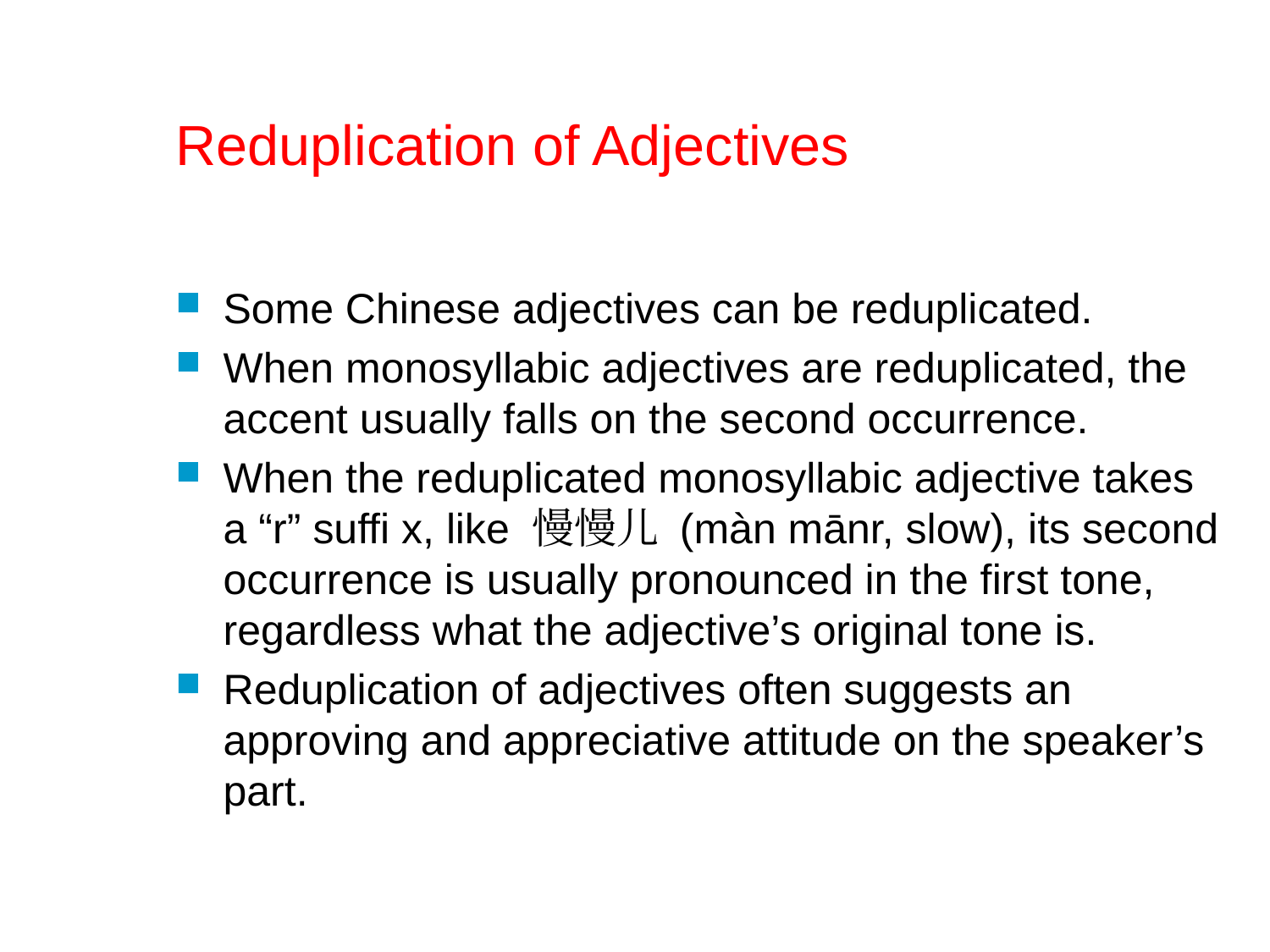

# Reduplication of Adjectives
Some Chinese adjectives can be reduplicated.
When monosyllabic adjectives are reduplicated, the accent usually falls on the second occurrence.
When the reduplicated monosyllabic adjective takes a “r” suffi x, like 慢慢儿 (màn mānr, slow), its second occurrence is usually pronounced in the first tone, regardless what the adjective’s original tone is.
Reduplication of adjectives often suggests an approving and appreciative attitude on the speaker’s part.